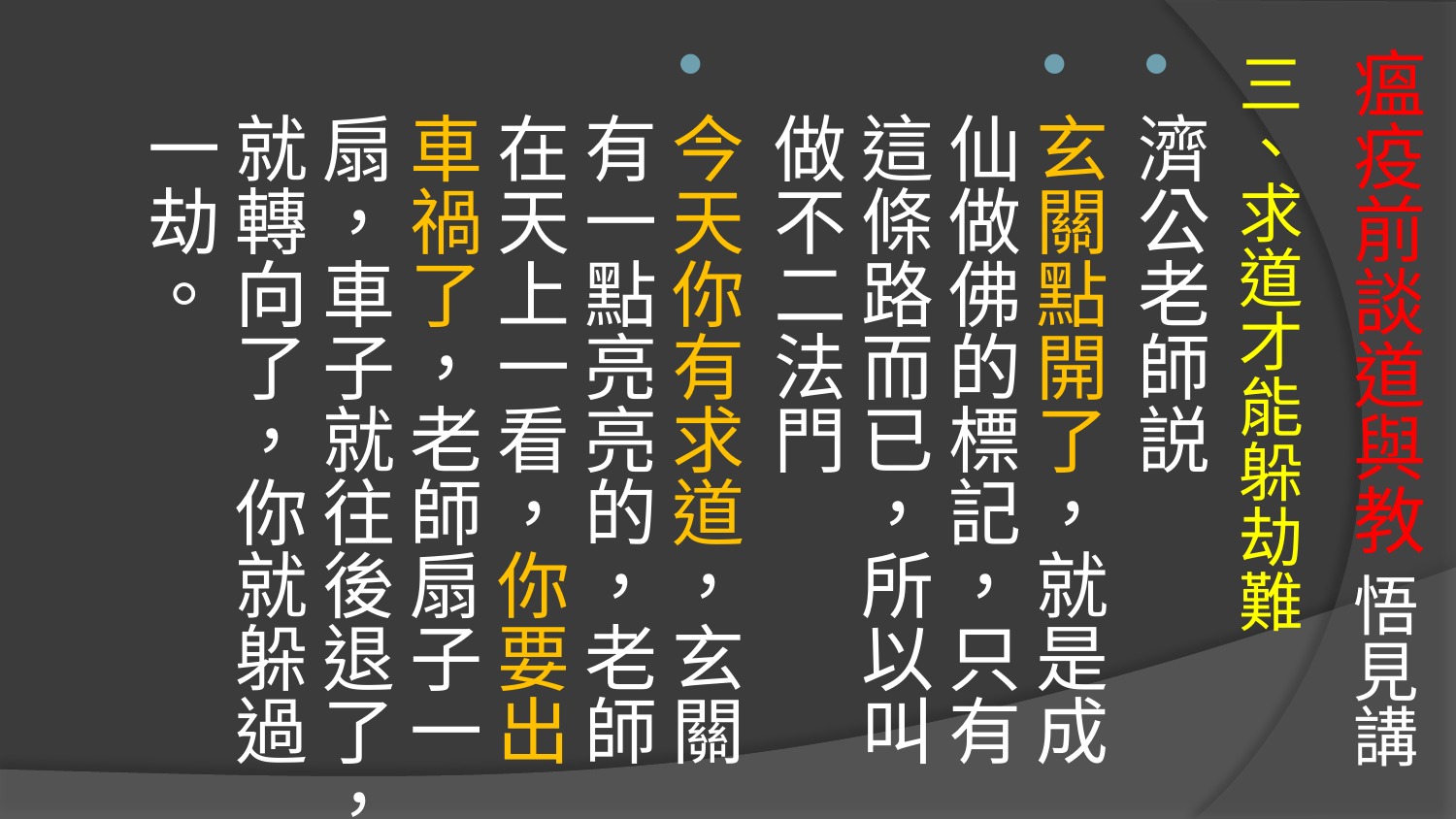

# 瘟疫前談道與教 悟見講
三、求道才能躲劫難
濟公老師説
玄關點開了，就是成仙做佛的標記，只有這條路而已，所以叫做不二法門
今天你有求道，玄關有一點亮亮的，老師在天上一看，你要出車禍了，老師扇子一扇，車子就往後退了，就轉向了，你就躲過一劫。